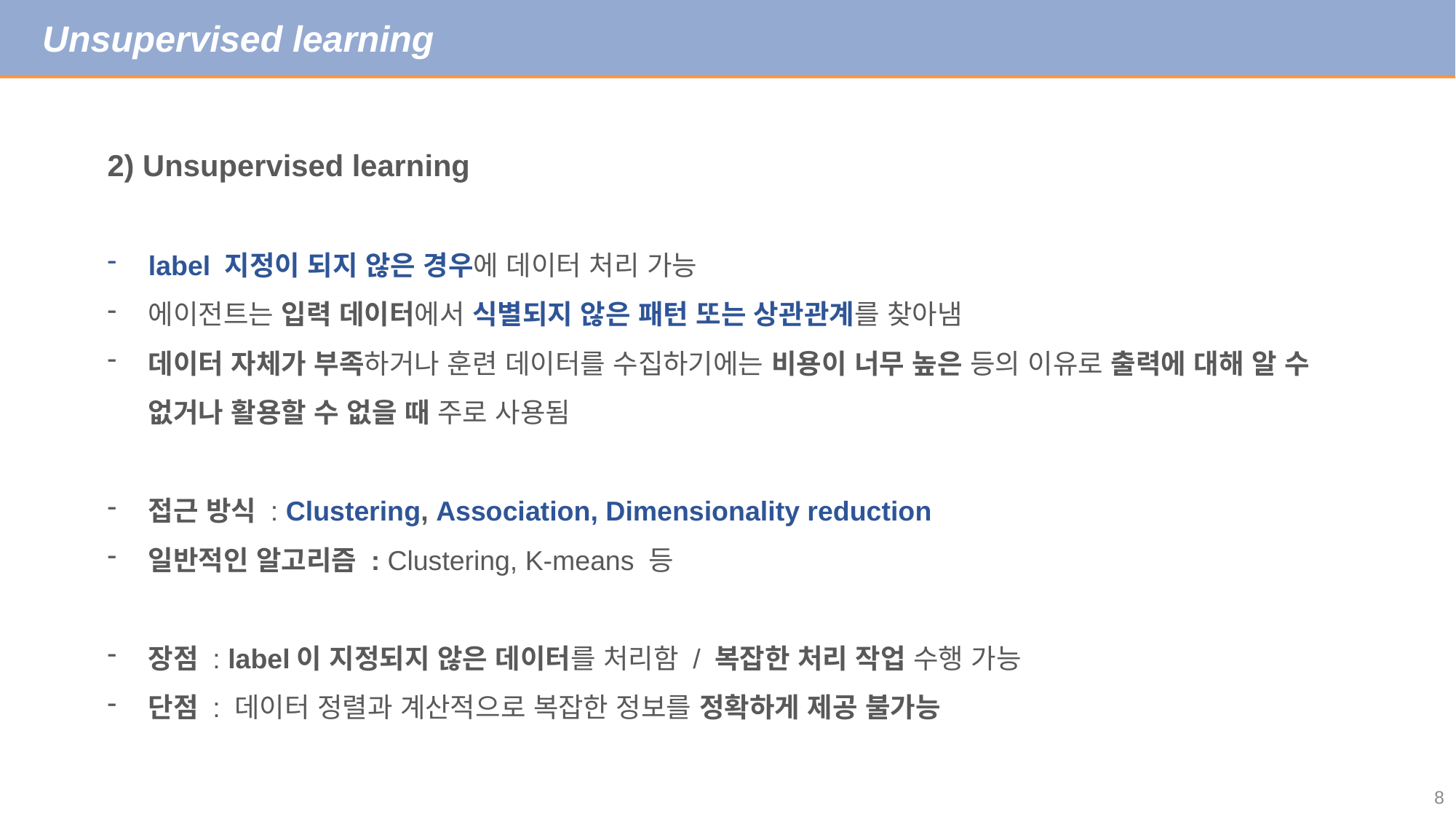

Unsupervised learning
2) Unsupervised learning

label 지정이 되지 않은 경우에 데이터 처리 가능
에이전트는 입력 데이터에서 식별되지 않은 패턴 또는 상관관계를 찾아냄
데이터 자체가 부족하거나 훈련 데이터를 수집하기에는 비용이 너무 높은 등의 이유로 출력에 대해 알 수 없거나 활용할 수 없을 때 주로 사용됨

접근 방식 : Clustering, Association, Dimensionality reduction
일반적인 알고리즘 : Clustering, K-means 등

장점 : label이 지정되지 않은 데이터를 처리함 / 복잡한 처리 작업 수행 가능
단점 : 데이터 정렬과 계산적으로 복잡한 정보를 정확하게 제공 불가능
8